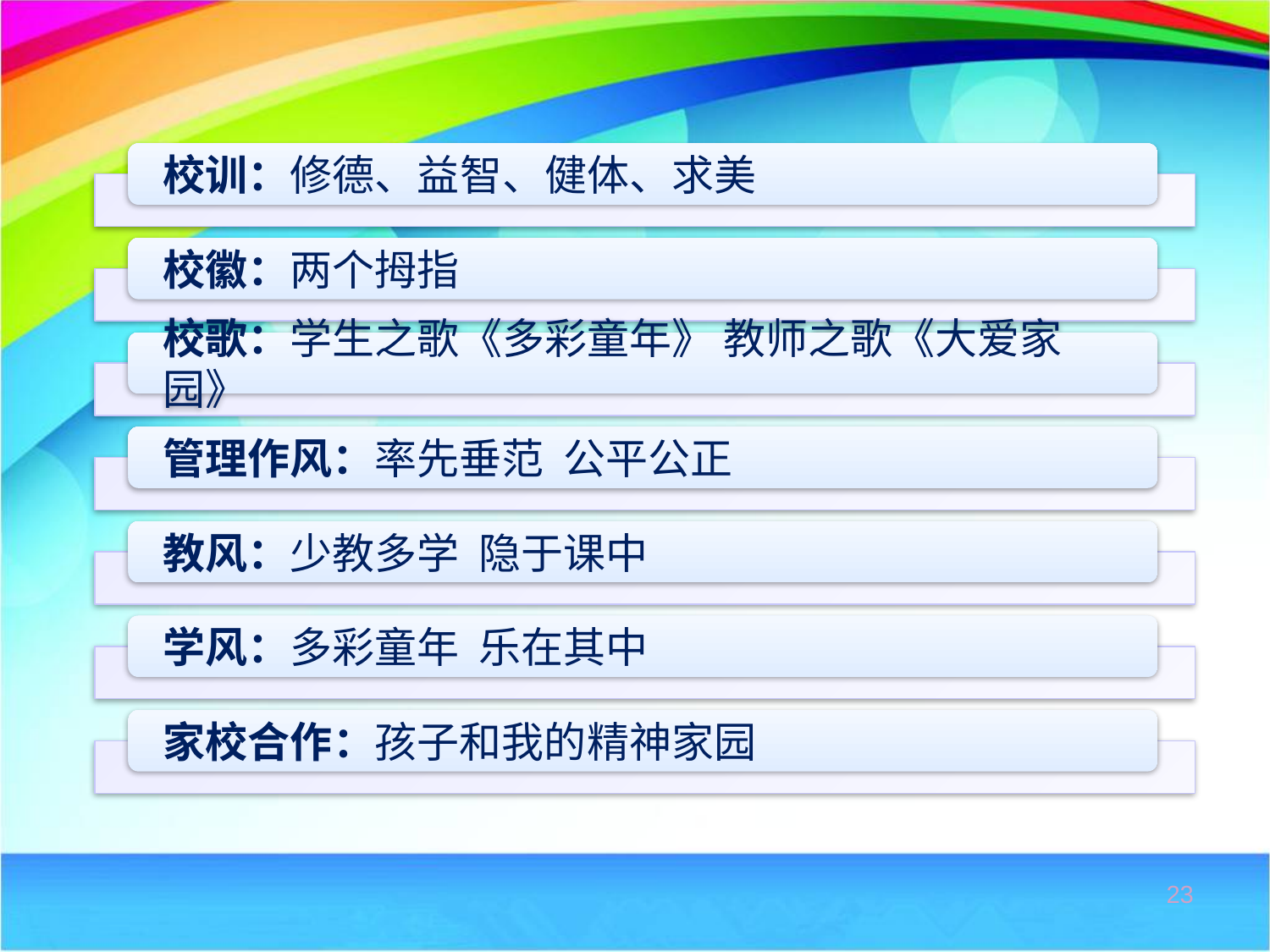

校训：修德、益智、健体、求美
校徽：两个拇指
校歌：学生之歌《多彩童年》 教师之歌《大爱家园》
管理作风：率先垂范  公平公正
教风：少教多学  隐于课中
学风：多彩童年  乐在其中
家校合作：孩子和我的精神家园

23